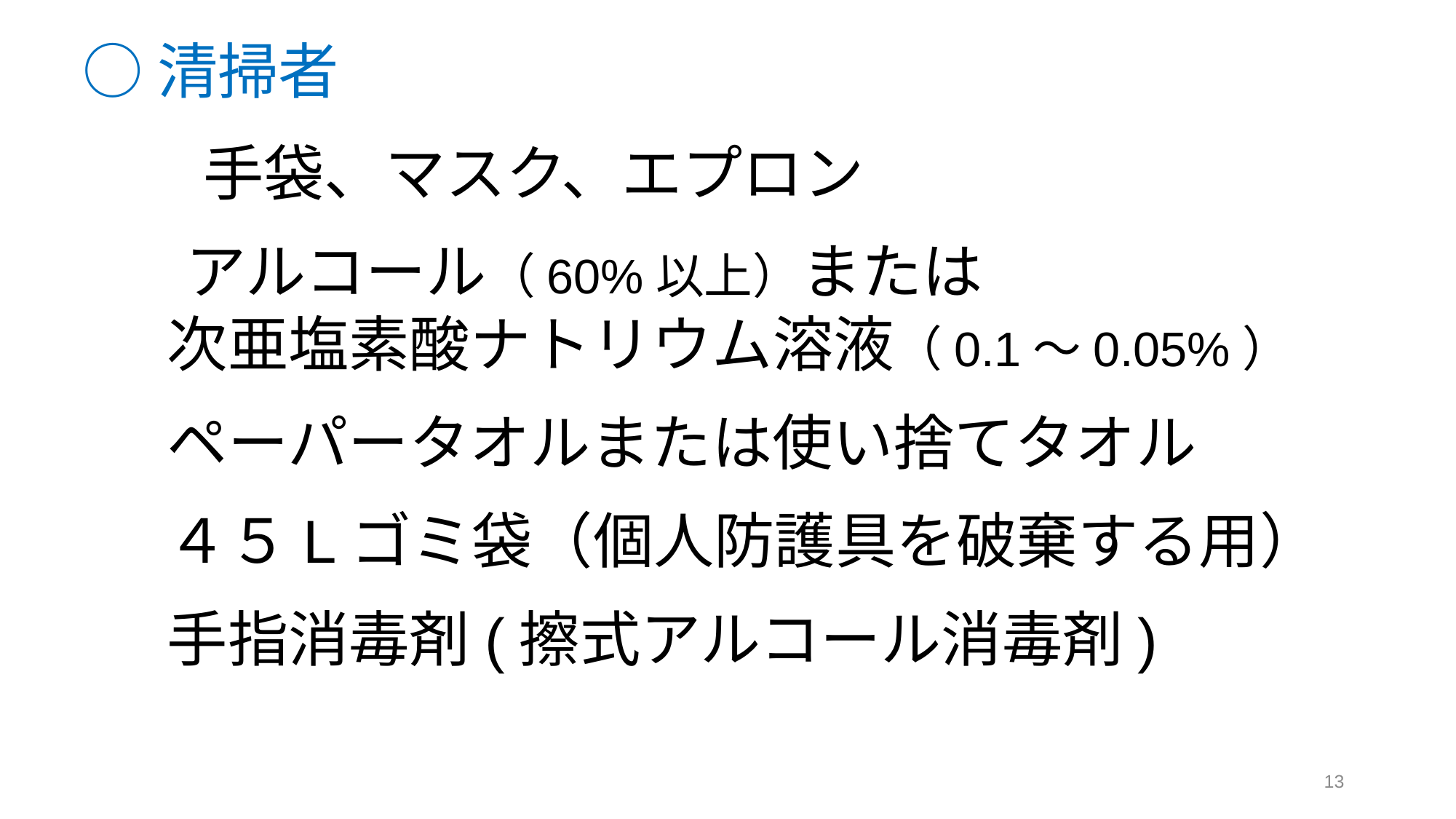

○清掃者

　　手袋、マスク、エプロン

　アルコール（60%以上）または
  次亜塩素酸ナトリウム溶液（0.1～0.05%）

  ペーパータオルまたは使い捨てタオル

  ４５Lゴミ袋（個人防護具を破棄する用）

  手指消毒剤(擦式アルコール消毒剤)

13